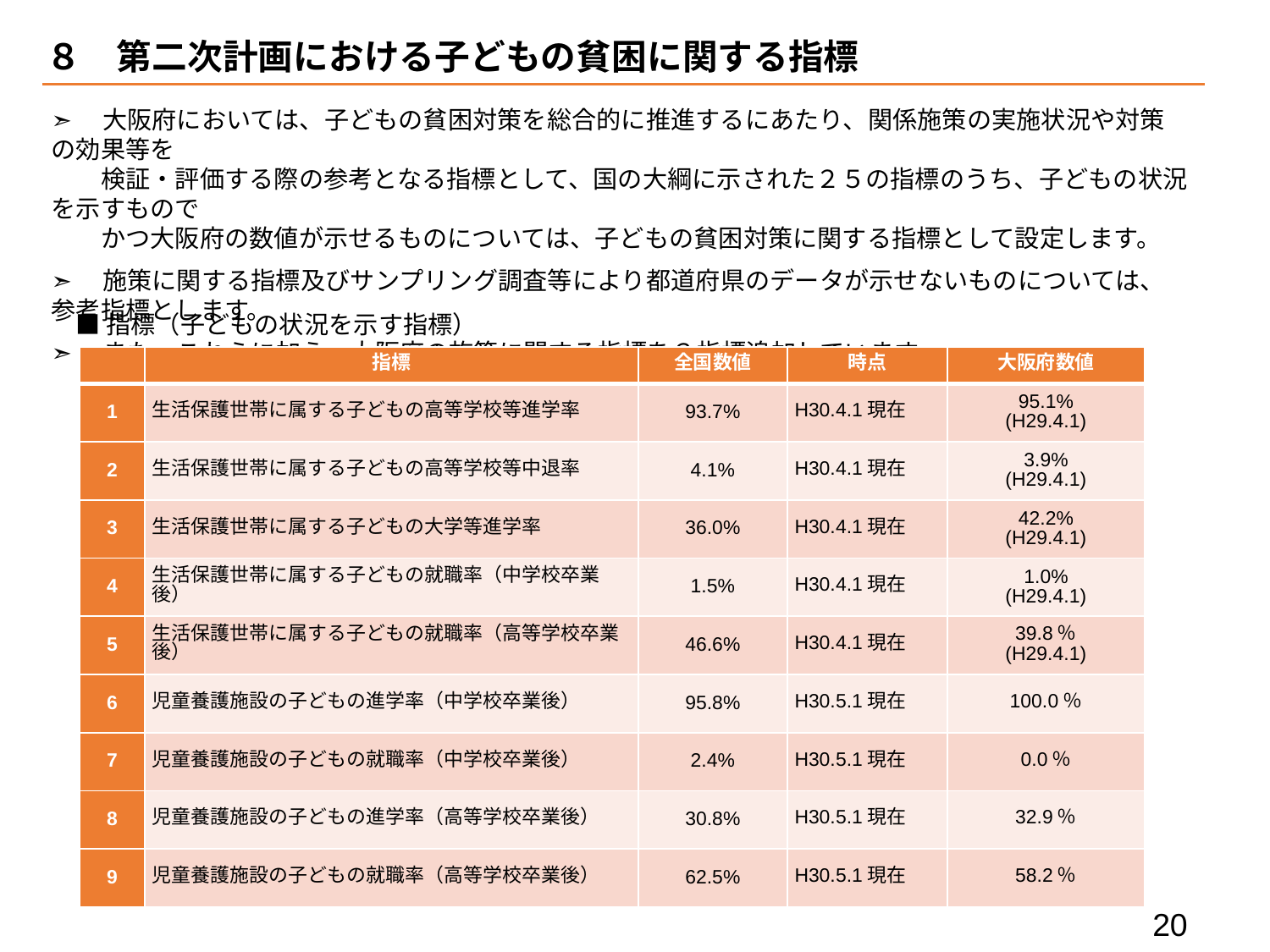

８　第二次計画における子どもの貧困に関する指標
➣　大阪府においては、子どもの貧困対策を総合的に推進するにあたり、関係施策の実施状況や対策の効果等を
　　検証・評価する際の参考となる指標として、国の大綱に示された２５の指標のうち、子どもの状況を示すもので
　　かつ大阪府の数値が示せるものについては、子どもの貧困対策に関する指標として設定します。

➣　施策に関する指標及びサンプリング調査等により都道府県のデータが示せないものについては、参考指標とします。

➣　また、これらに加え、大阪府の施策に関する指標を３指標追加しています。
■指標（子どもの状況を示す指標）
|  | 指標 | 全国数値 | 時点 | 大阪府数値 |
| --- | --- | --- | --- | --- |
| 1 | 生活保護世帯に属する子どもの高等学校等進学率 | 93.7% | H30.4.1現在 | 95.1% (H29.4.1) |
| 2 | 生活保護世帯に属する子どもの高等学校等中退率 | 4.1% | H30.4.1現在 | 3.9% (H29.4.1) |
| 3 | 生活保護世帯に属する子どもの大学等進学率 | 36.0% | H30.4.1現在 | 42.2% (H29.4.1) |
| 4 | 生活保護世帯に属する子どもの就職率（中学校卒業後） | 1.5% | H30.4.1現在 | 1.0% (H29.4.1) |
| 5 | 生活保護世帯に属する子どもの就職率（高等学校卒業後） | 46.6% | H30.4.1現在 | 39.8％ (H29.4.1) |
| 6 | 児童養護施設の子どもの進学率（中学校卒業後） | 95.8% | H30.5.1現在 | 100.0％ |
| 7 | 児童養護施設の子どもの就職率（中学校卒業後） | 2.4% | H30.5.1現在 | 0.0％ |
| 8 | 児童養護施設の子どもの進学率（高等学校卒業後） | 30.8% | H30.5.1現在 | 32.9％ |
| 9 | 児童養護施設の子どもの就職率（高等学校卒業後） | 62.5% | H30.5.1現在 | 58.2％ |
20